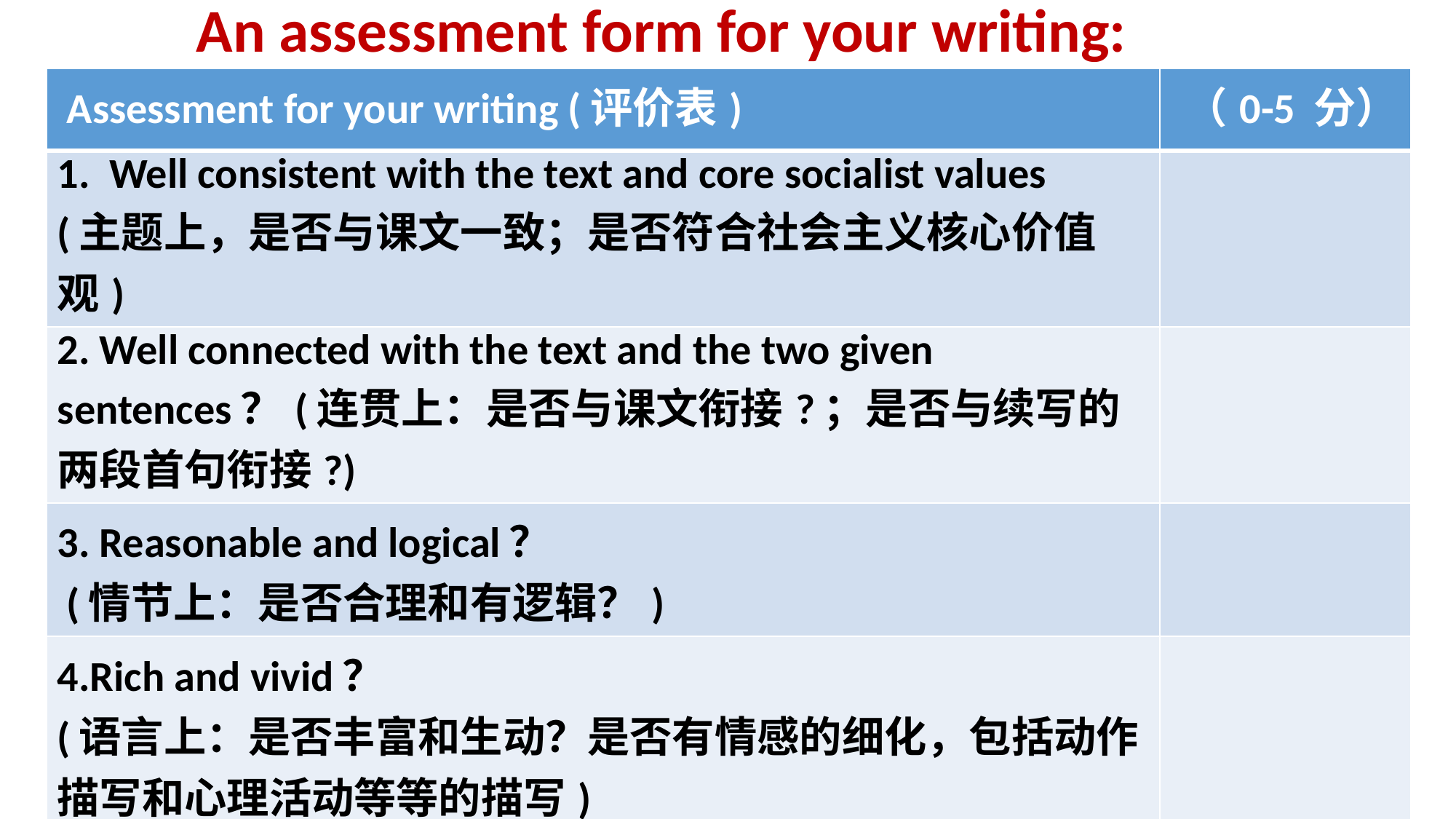

An assessment form for your writing:
| Assessment for your writing (评价表) | （0-5 分） |
| --- | --- |
| 1. Well consistent with the text and core socialist values (主题上，是否与课文一致；是否符合社会主义核心价值观) |  |
| 2. Well connected with the text and the two given sentences？(连贯上：是否与课文衔接?；是否与续写的两段首句衔接?) |  |
| 3. Reasonable and logical？ (情节上：是否合理和有逻辑？) |  |
| 4.Rich and vivid？ (语言上：是否丰富和生动？是否有情感的细化，包括动作描写和心理活动等等的描写) |  |
| 5.主题是否有升华？ |  |
| Total scores |  |